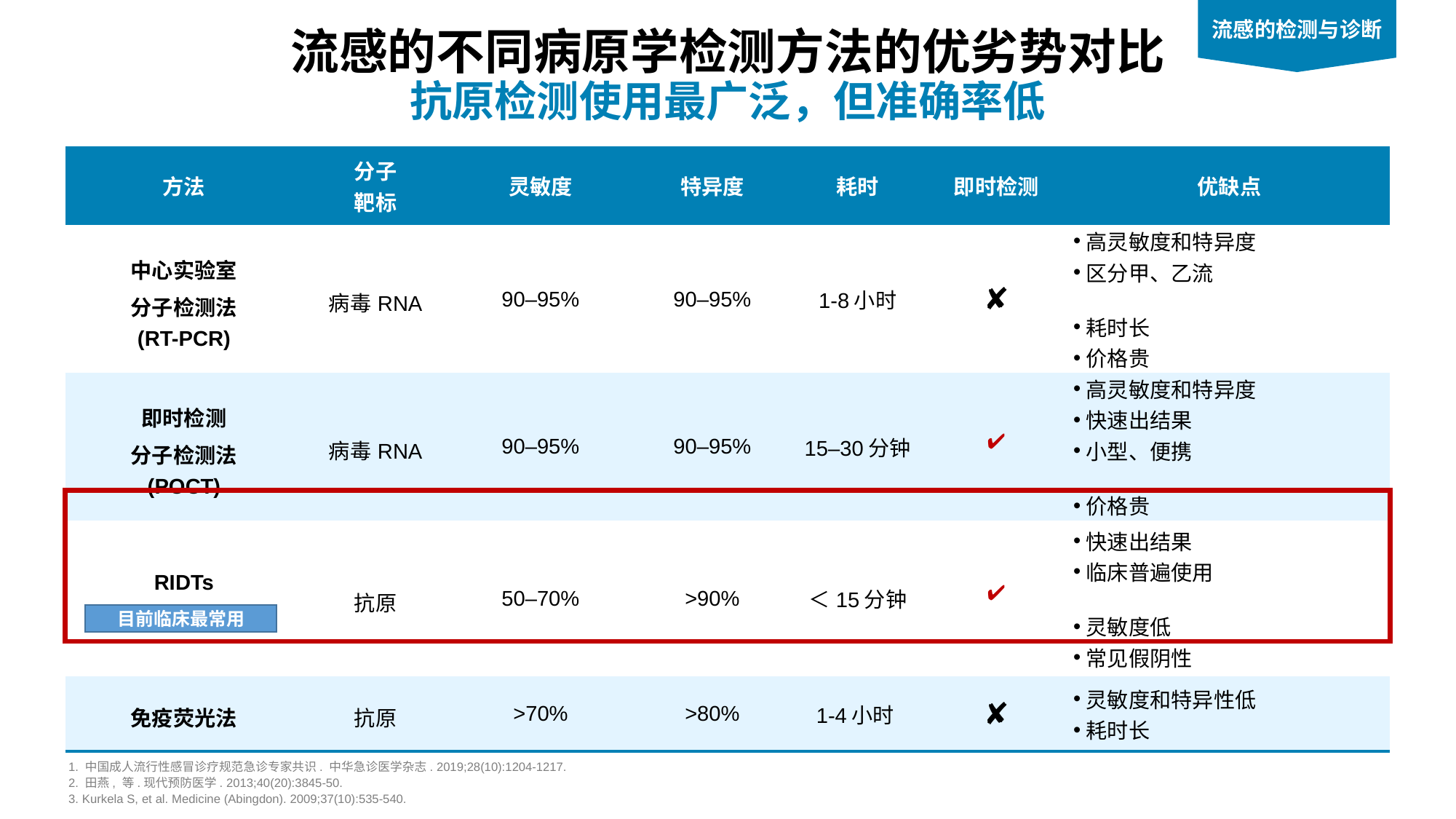

流感的检测与诊断
流感的不同病原学检测方法的优劣势对比
抗原检测使用最广泛，但准确率低
| 方法 | 分子 靶标 | 灵敏度 | 特异度 | 耗时 | 即时检测 | 优缺点 |
| --- | --- | --- | --- | --- | --- | --- |
| 中心实验室 分子检测法 (RT-PCR) | 病毒RNA | 90–95% | 90–95% | 1-8小时 | ✘ | 高灵敏度和特异度 区分甲、乙流 耗时长 价格贵 |
| 即时检测 分子检测法 (POCT) | 病毒RNA | 90–95% | 90–95% | 15–30分钟 | ✔ | 高灵敏度和特异度 快速出结果 小型、便携 价格贵 |
| RIDTs (快速抗原检测) | 抗原 | 50–70% | >90% | ＜15分钟 | ✔ | 快速出结果 临床普遍使用 灵敏度低 常见假阴性 |
| 免疫荧光法 | 抗原 | >70% | >80% | 1-4小时 | ✘ | 灵敏度和特异性低 耗时长 |

目前临床最常用
1. 中国成人流行性感冒诊疗规范急诊专家共识. 中华急诊医学杂志. 2019;28(10):1204-1217.
2. 田燕, 等.现代预防医学. 2013;40(20):3845-50.
3. Kurkela S, et al. Medicine (Abingdon). 2009;37(10):535-540.